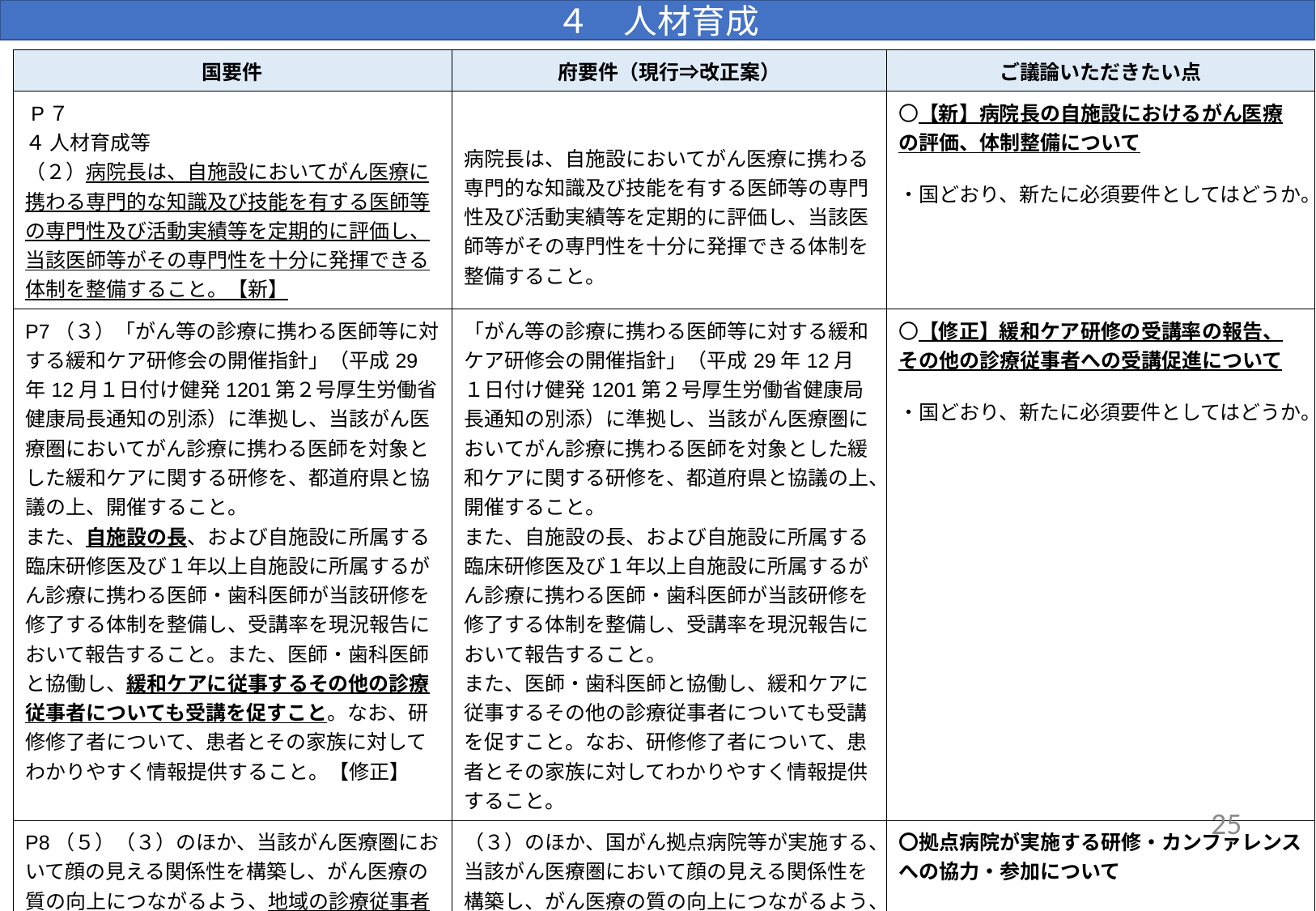

４　人材育成
| 国要件 | 府要件（現行⇒改正案） | ご議論いただきたい点 |
| --- | --- | --- |
| P７ ４ 人材育成等 （２）病院長は、自施設においてがん医療に携わる専門的な知識及び技能を有する医師等の専門性及び活動実績等を定期的に評価し、当該医師等がその専門性を十分に発揮できる体制を整備すること。【新】 | 病院長は、自施設においてがん医療に携わる専門的な知識及び技能を有する医師等の専門性及び活動実績等を定期的に評価し、当該医師等がその専門性を十分に発揮できる体制を整備すること。 | 〇【新】病院長の自施設におけるがん医療の評価、体制整備について ・国どおり、新たに必須要件としてはどうか。 |
| P7（３）「がん等の診療に携わる医師等に対する緩和ケア研修会の開催指針」（平成29年12月１日付け健発1201第２号厚生労働省健康局長通知の別添）に準拠し、当該がん医療圏においてがん診療に携わる医師を対象とした緩和ケアに関する研修を、都道府県と協議の上、開催すること。 また、自施設の長、および自施設に所属する臨床研修医及び１年以上自施設に所属するがん診療に携わる医師・歯科医師が当該研修を修了する体制を整備し、受講率を現況報告において報告すること。また、医師・歯科医師と協働し、緩和ケアに従事するその他の診療従事者についても受講を促すこと。なお、研修修了者について、患者とその家族に対してわかりやすく情報提供すること。【修正】 | 「がん等の診療に携わる医師等に対する緩和ケア研修会の開催指針」（平成29年12月１日付け健発1201第２号厚生労働省健康局長通知の別添）に準拠し、当該がん医療圏においてがん診療に携わる医師を対象とした緩和ケアに関する研修を、都道府県と協議の上、開催すること。 また、自施設の長、および自施設に所属する臨床研修医及び１年以上自施設に所属するがん診療に携わる医師・歯科医師が当該研修を修了する体制を整備し、受講率を現況報告において報告すること。 また、医師・歯科医師と協働し、緩和ケアに従事するその他の診療従事者についても受講を促すこと。なお、研修修了者について、患者とその家族に対してわかりやすく情報提供すること。 | 〇【修正】緩和ケア研修の受講率の報告、その他の診療従事者への受講促進について ・国どおり、新たに必須要件としてはどうか。 |
| P8（５）（３）のほか、当該がん医療圏において顔の見える関係性を構築し、がん医療の質の向上につながるよう、地域の診療従事者を対象とした研修やカンファレンスを定期的に開催すること。 | （３）のほか、国がん拠点病院等が実施する、当該がん医療圏において顔の見える関係性を構築し、がん医療の質の向上につながるよう、地域の診療従事者を対象とした研修やカンファレンスに積極的に協力するとともに参加すること。 | 〇拠点病院が実施する研修・カンファレンスへの協力・参加について ・国どおり新たに必須要件としてはどうか。 |
25